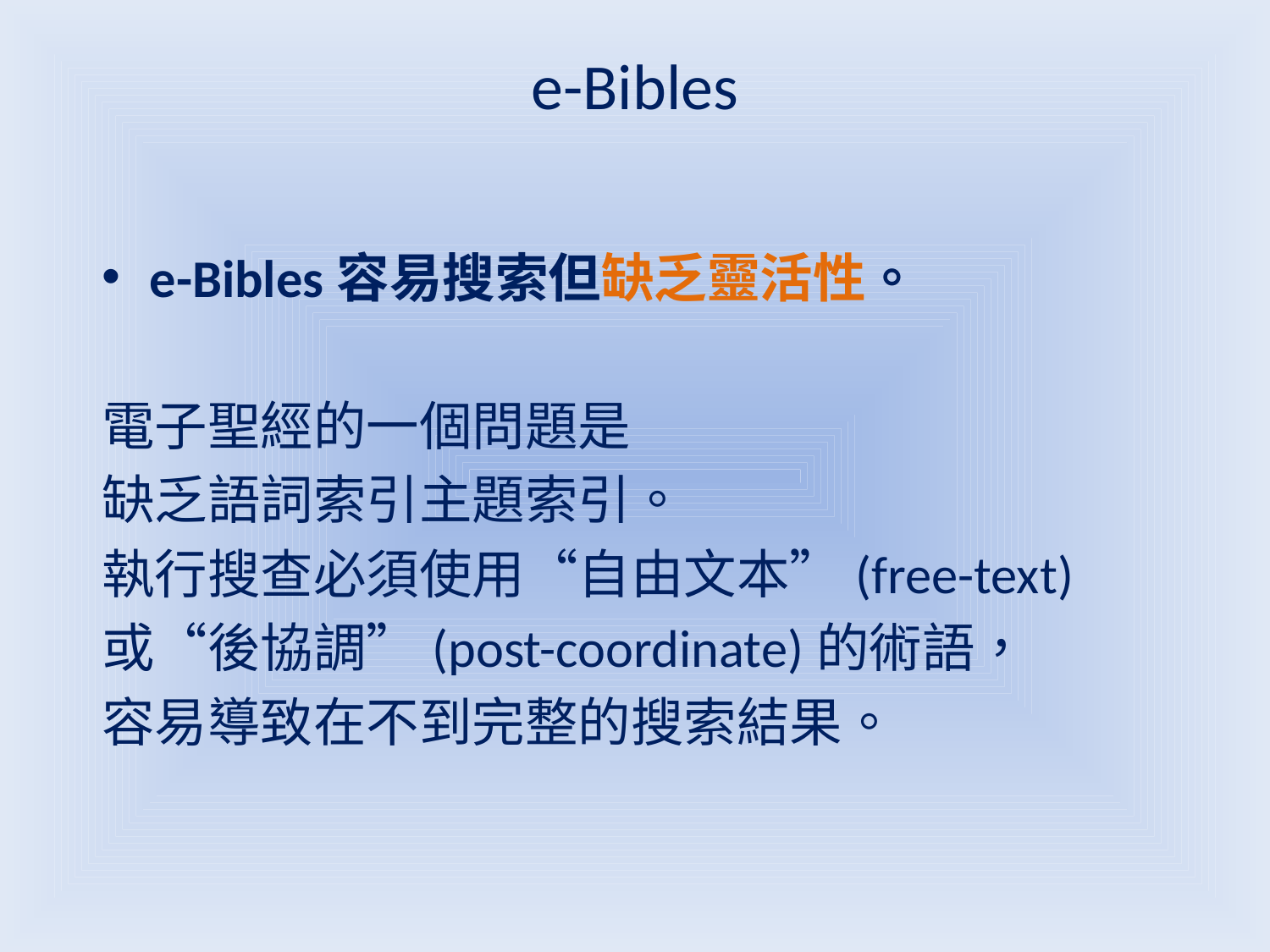

# e-Bibles
e-Bibles容易搜索但缺乏靈活性。

電子聖經的一個問題是
缺乏語詞索引主題索引。
執行搜查必須使用“自由文本”(free-text)
或“後協調”(post-coordinate)的術語，
容易導致在不到完整的搜索結果。